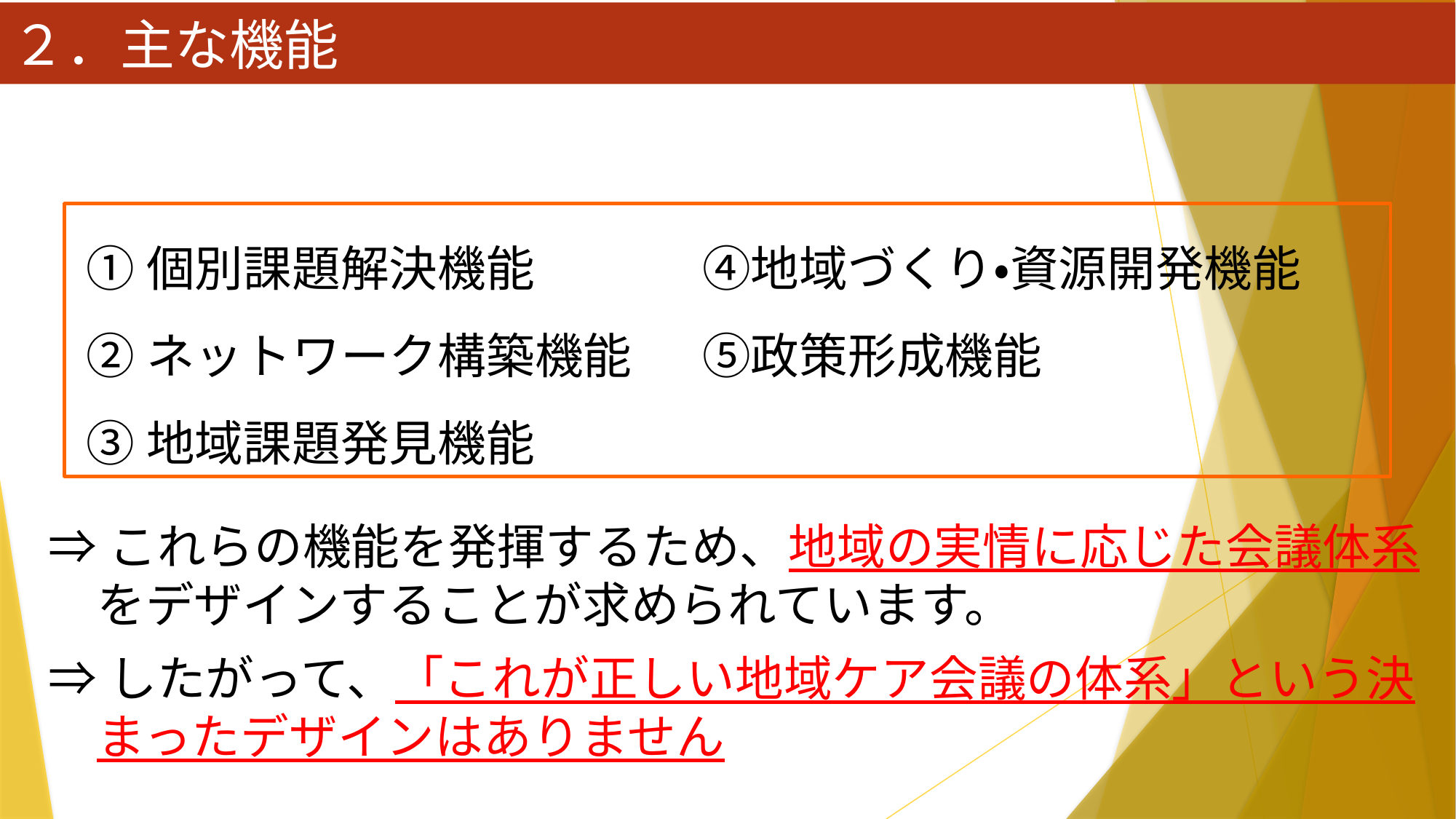

２．主な機能

⇒これらの機能を発揮するため、地域の実情に応じた会議体系
　をデザインすることが求められています。
⇒したがって、「これが正しい地域ケア会議の体系」という決
　まったデザインはありません
 ①個別課題解決機能　　　  ④地域づくり・資源開発機能
 ②ネットワーク構築機能　  ⑤政策形成機能
 ③地域課題発見機能